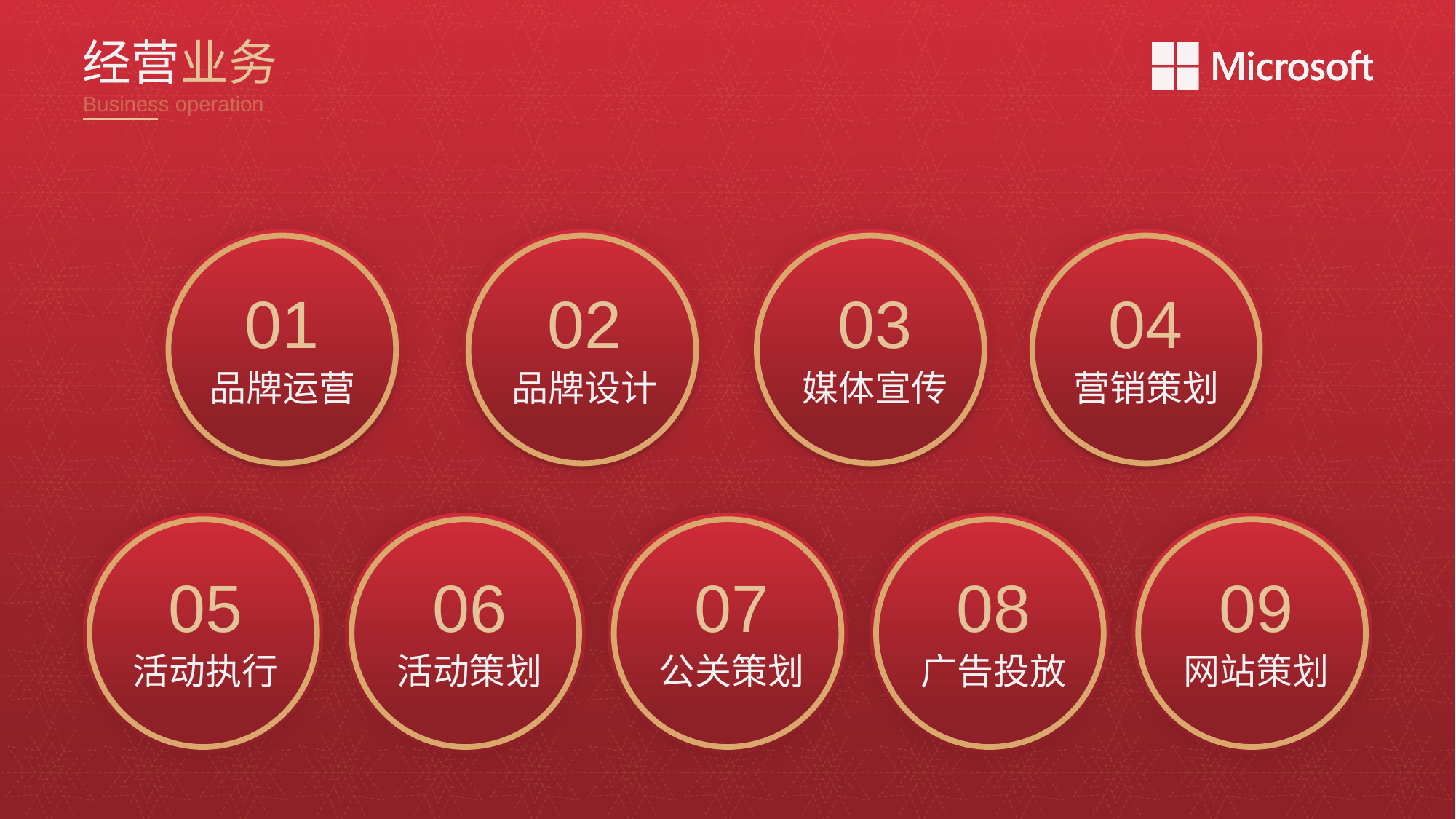

经营业务
Business operation

02
品牌设计

03
媒体宣传

04
营销策划
01
品牌运营

05
活动执行

06
活动策划

07
公关策划

08
广告投放

09
网站策划